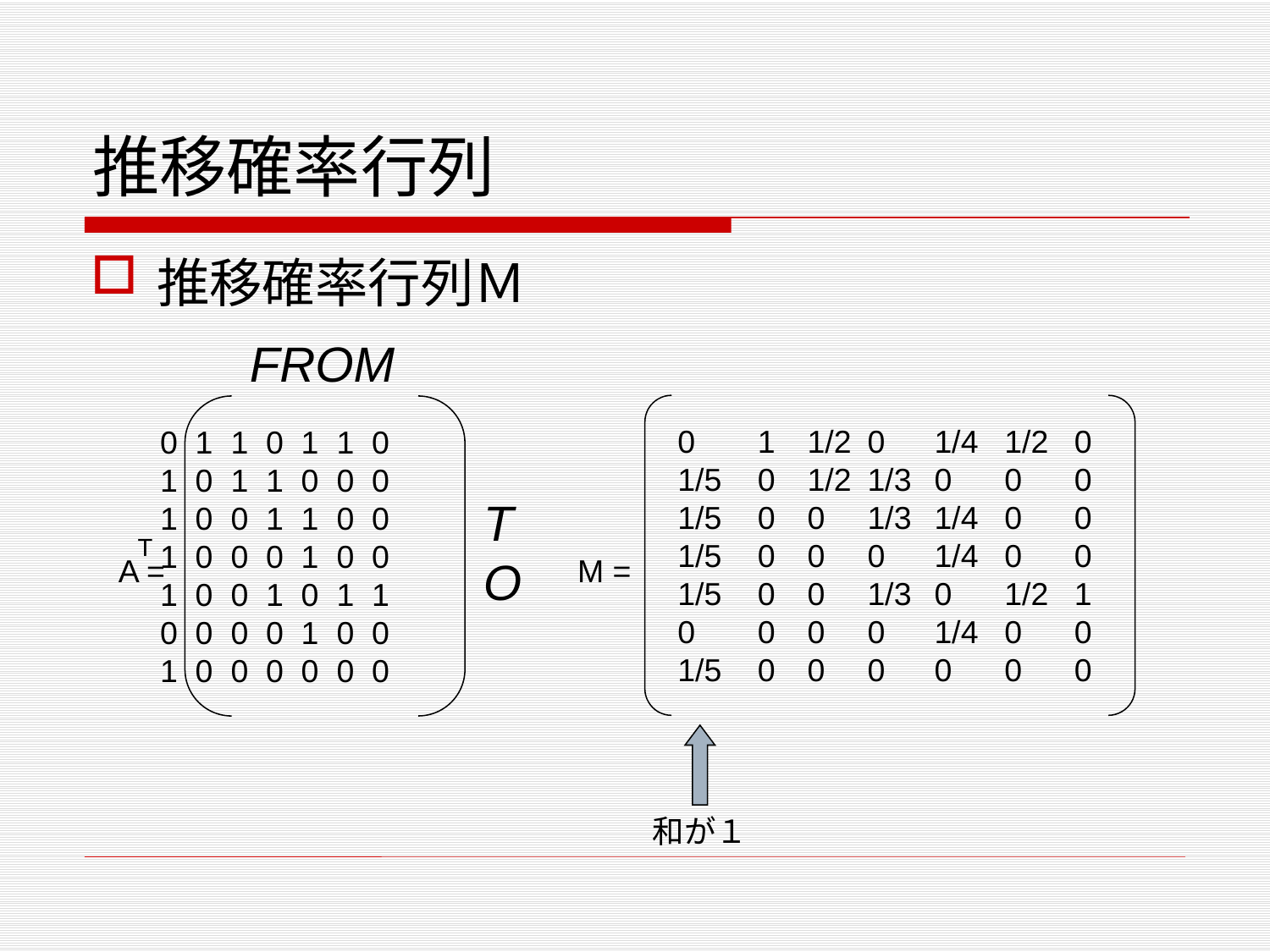

# 推移確率行列
推移確率行列Ｍ
FROM

0  1  1  0  1  1  0
1  0  1  1  0  0  0
1  0  0  1  1  0  0
1  0  0  0  1  0  0
1  0  0  1  0  1  1
0  0  0  0  1  0  0
1  0  0  0  0  0  0
T
A =
0
1/5
1/5
1/5
1/5
0
1/5
1
0
0
0
0
0
0
1/2
1/2
0
0
0
0
0
0
1/3
1/3
0
1/3
0
0
1/2
0
0
0
1/2
0
0
0
0
0
0
1
0
0
1/4
0
1/4
1/4
0
1/4
0
T
O
M =

和が１